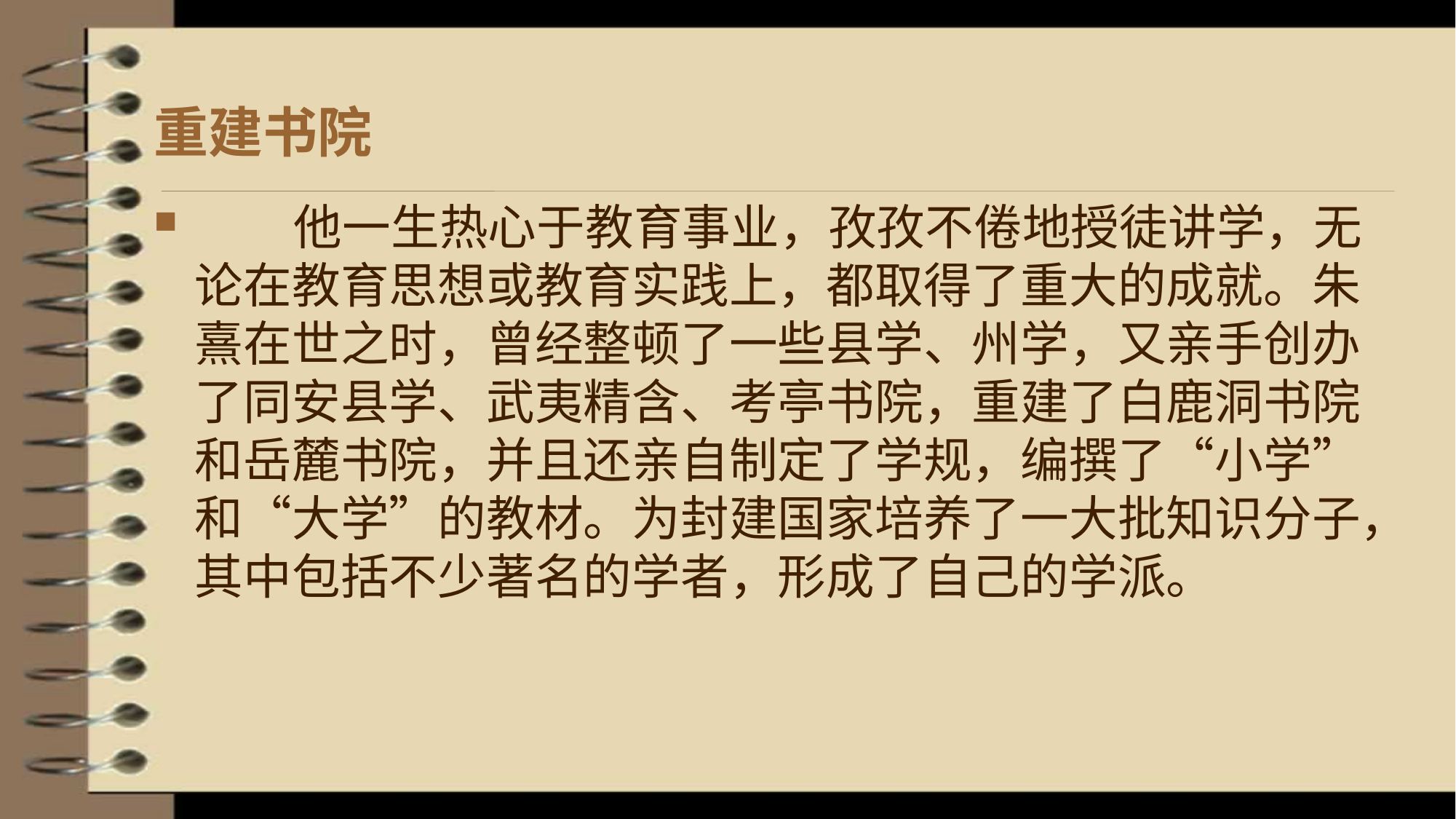

# 重建书院
        他一生热心于教育事业，孜孜不倦地授徒讲学，无论在教育思想或教育实践上，都取得了重大的成就。朱熹在世之时，曾经整顿了一些县学、州学，又亲手创办了同安县学、武夷精含、考亭书院，重建了白鹿洞书院和岳麓书院，并且还亲自制定了学规，编撰了“小学”和“大学”的教材。为封建国家培养了一大批知识分子，其中包括不少著名的学者，形成了自己的学派。